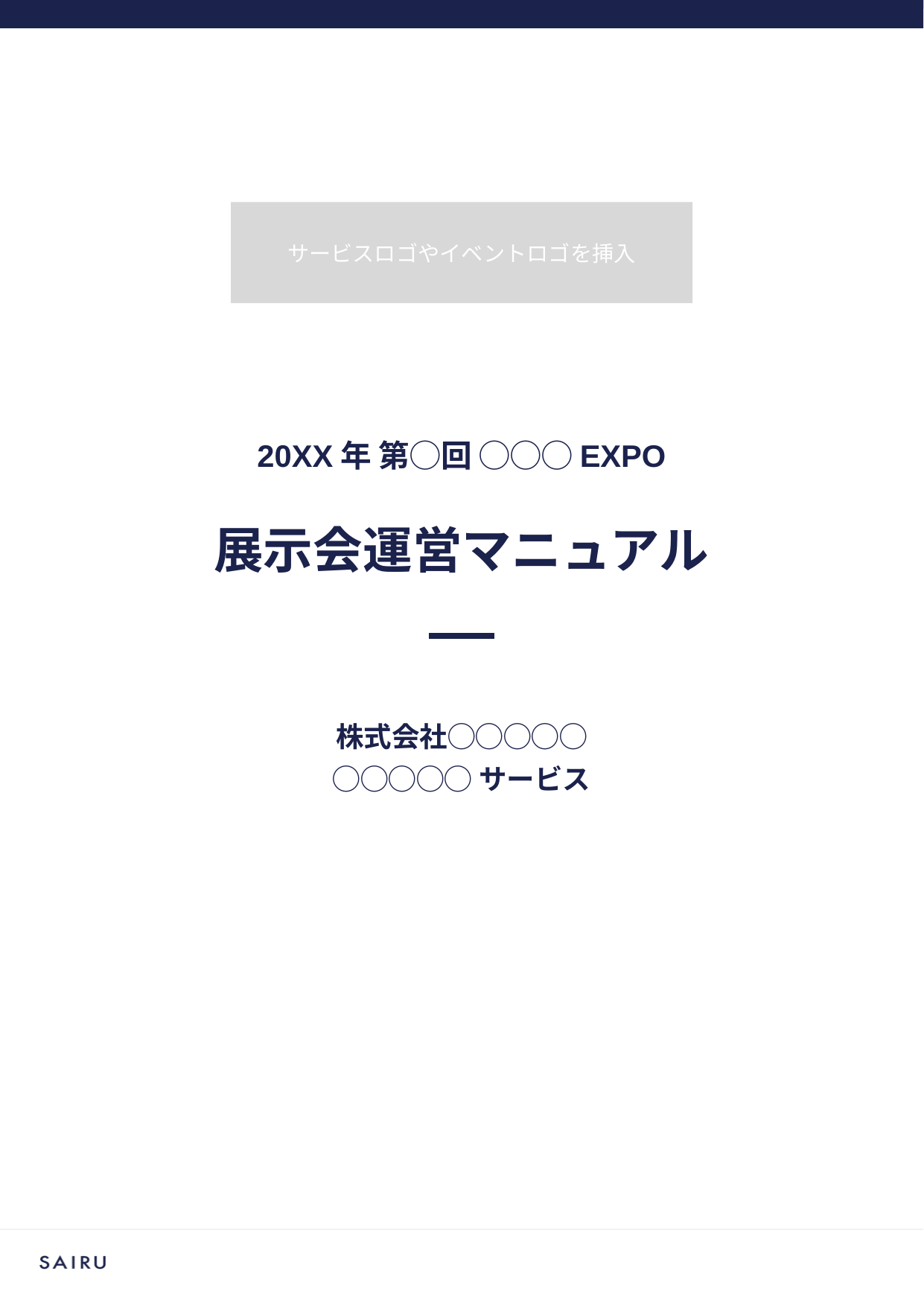

サービスロゴやイベントロゴを挿入
20XX年 第◯回 ◯◯◯EXPO
展示会運営マニュアル
株式会社◯◯◯◯◯
◯◯◯◯◯サービス